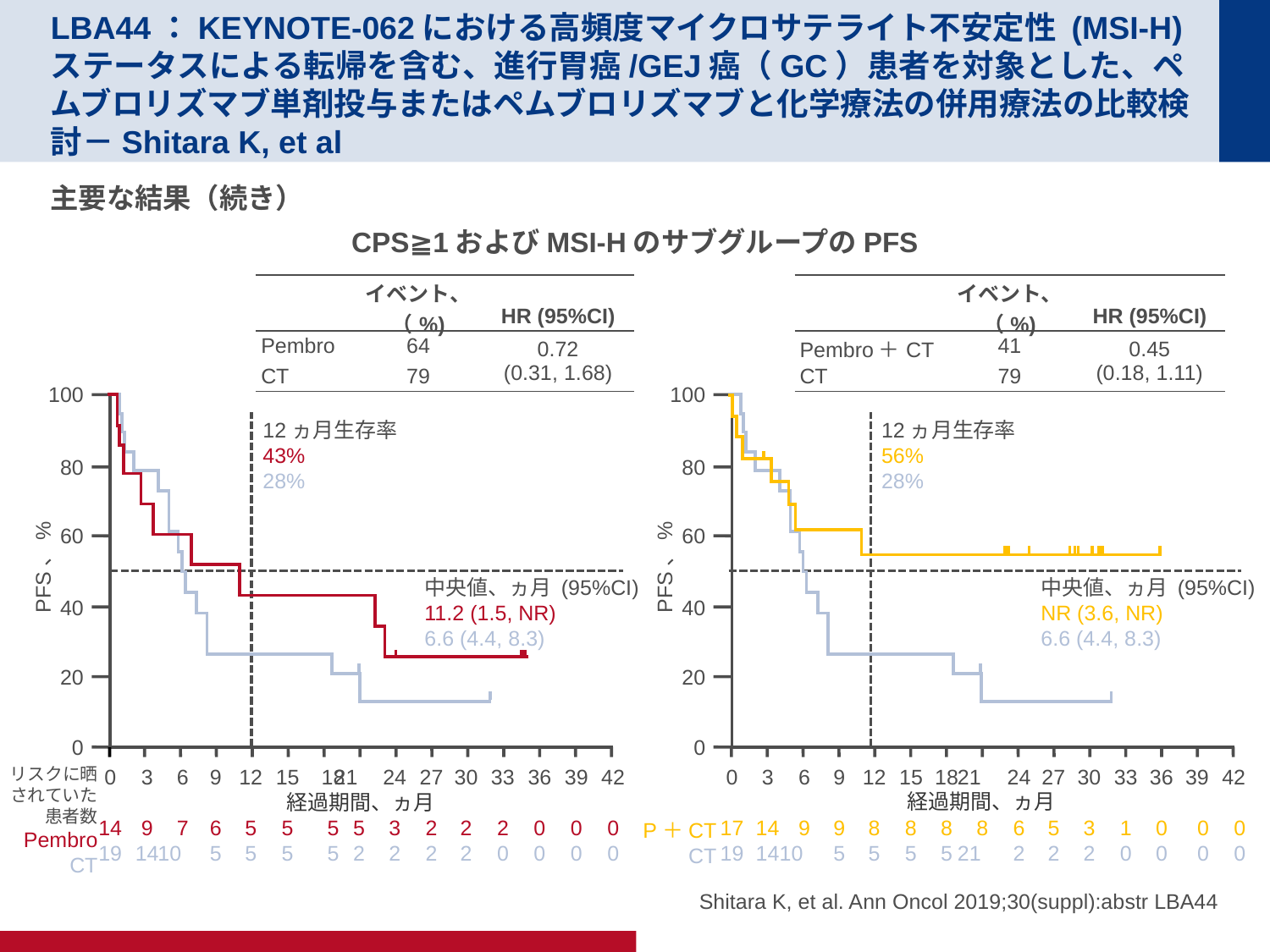

# LBA44：KEYNOTE-062における高頻度マイクロサテライト不安定性 (MSI-H) ステータスによる転帰を含む、進行胃癌/GEJ癌（GC）患者を対象とした、ペムブロリズマブ単剤投与またはペムブロリズマブと化学療法の併用療法の比較検討－Shitara K, et al
主要な結果（続き）
CPS≧1およびMSI-HのサブグループのPFS
|  | イベント、（%) | HR (95%CI) |
| --- | --- | --- |
| Pembro | 64 | 0.72 (0.31, 1.68) |
| CT | 79 |  |
|  | イベント、（%) | HR (95%CI) |
| --- | --- | --- |
| Pembro＋CT | 41 | 0.45 (0.18, 1.11) |
| CT | 79 |  |
100

80

60

PFS、%
40

20

0

0

17
19
3

14
14
6

9
10
9

9
5
12

8
5
15

8
5
18

8
5
21

8
21
24

6
2
27

5
2
30

3
2
33

1
0
36

0
0
39

0
0
42

0
0
経過期間、ヵ月
P＋CT
CT
100

12ヵ月生存率
43%
28%
12ヵ月生存率
56%
28%
80

60

PFS、%
中央値、ヵ月 (95%CI)
NR (3.6, NR)
6.6 (4.4, 8.3)
中央値、ヵ月 (95%CI)
11.2 (1.5, NR)
6.6 (4.4, 8.3)
40

20

0

0

14
19
3

9
14
6

7
10
9

6
5
12

5
5
15

5
5
18

5
5
21

5
2
24

3
2
27

2
2
30

2
2
33

2
0
36

0
0
39

0
0
42

0
0
リスクに晒されていた患者数
Pembro
CT
経過期間、ヵ月
Shitara K, et al. Ann Oncol 2019;30(suppl):abstr LBA44